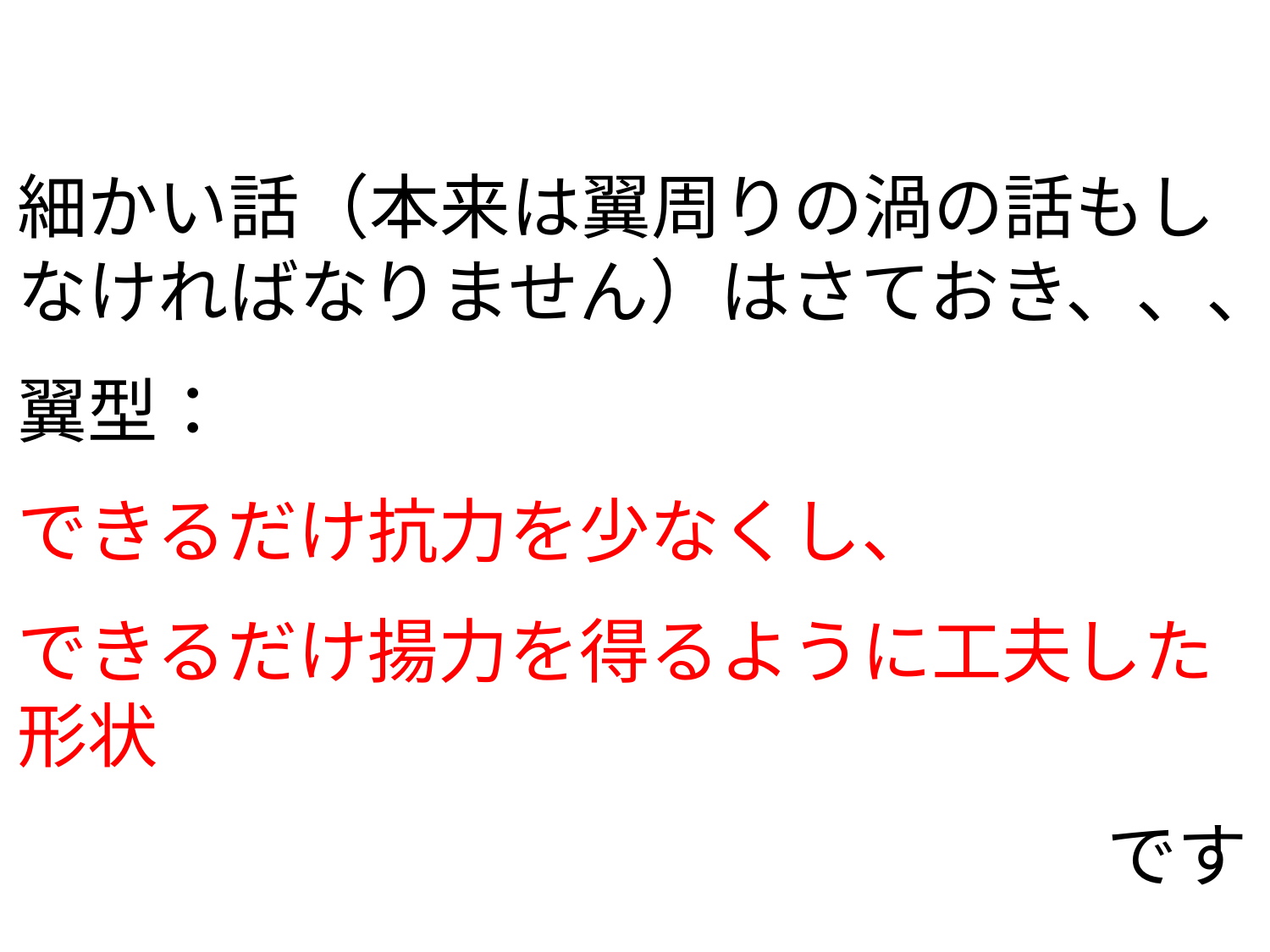

細かい話（本来は翼周りの渦の話もしなければなりません）はさておき、、、
翼型：
できるだけ抗力を少なくし、
できるだけ揚力を得るように工夫した形状
です